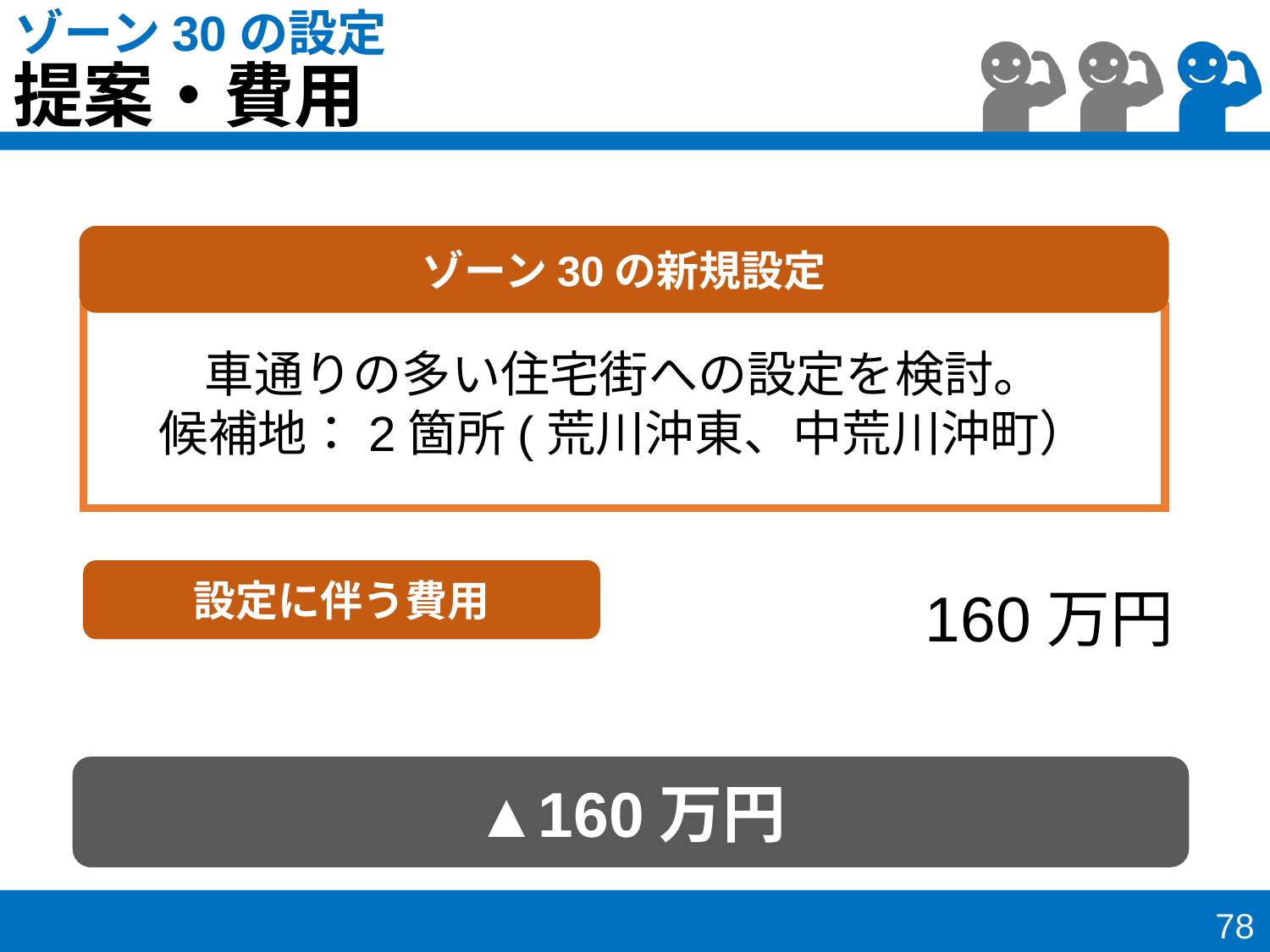

ゾーン30の設定
# 提案・費用
ゾーン30の新規設定

車通りの多い住宅街への設定を検討。
候補地：2箇所(荒川沖東、中荒川沖町）
設定に伴う費用
160万円
▲160万円
78